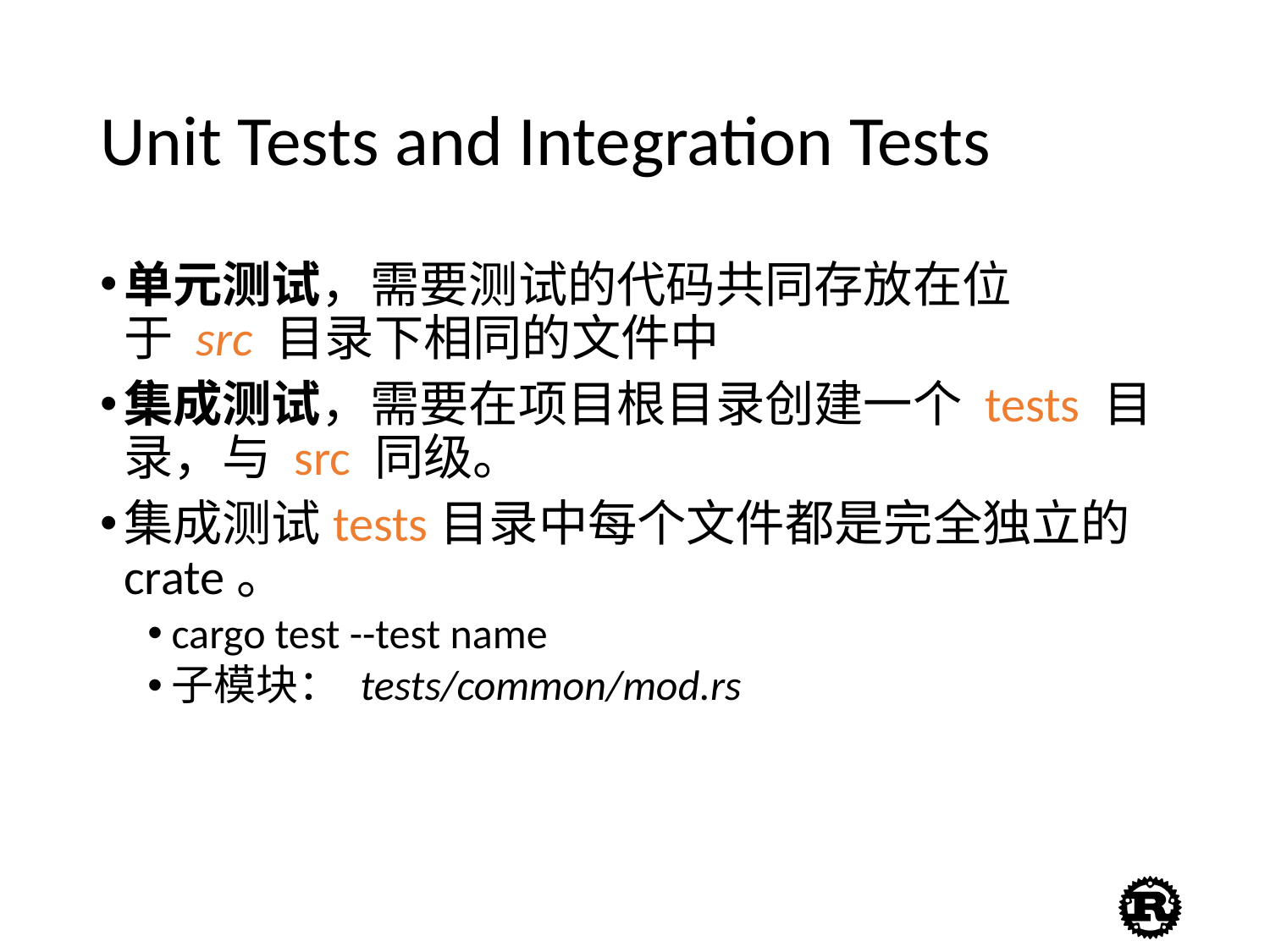

# Unit Tests and Integration Tests
单元测试，需要测试的代码共同存放在位于 src 目录下相同的文件中
集成测试，需要在项目根目录创建一个 tests 目录，与 src 同级。
集成测试tests目录中每个文件都是完全独立的crate。
cargo test --test name
子模块： tests/common/mod.rs